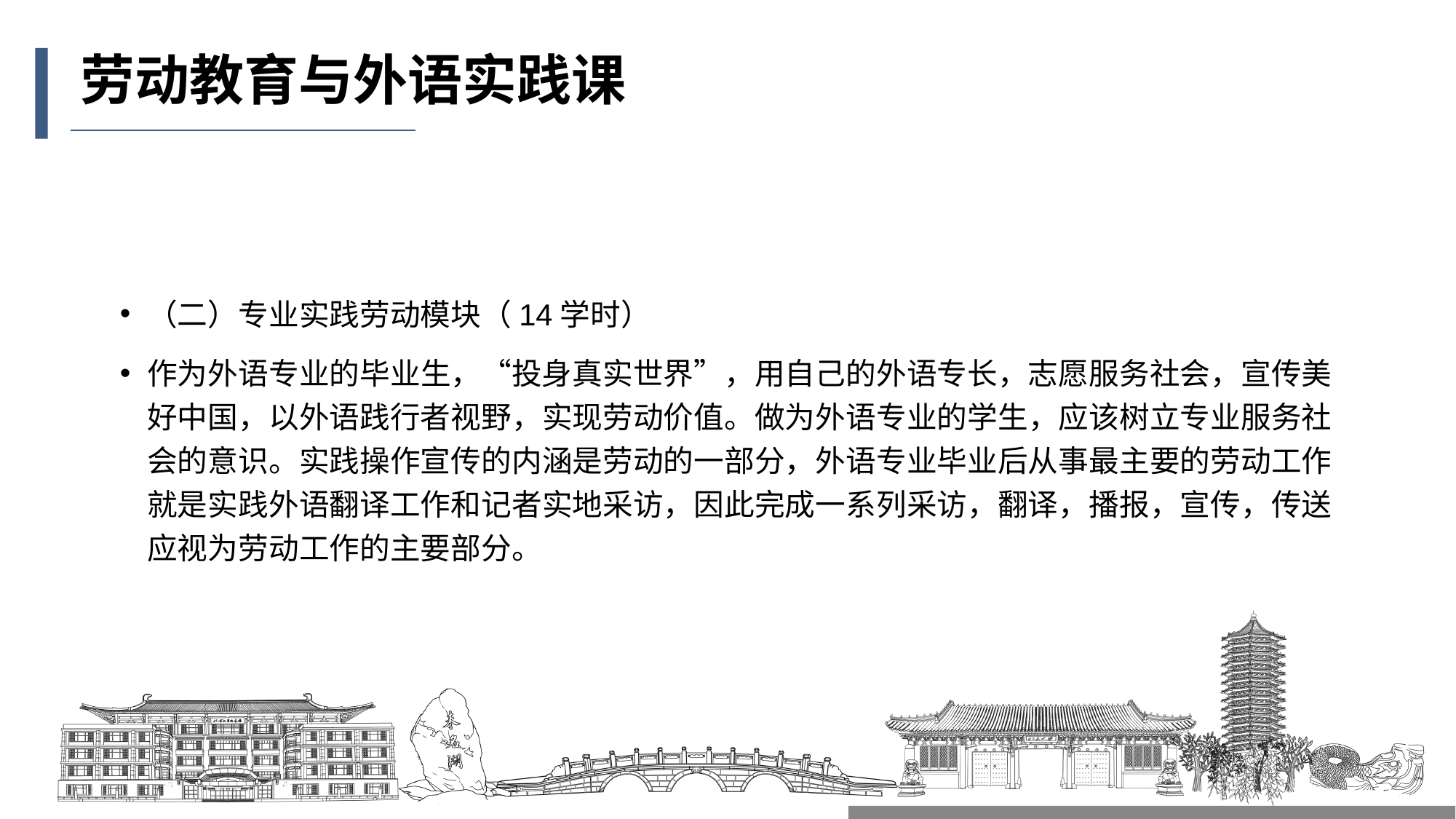

劳动教育与外语实践课
（二）专业实践劳动模块（14学时）
作为外语专业的毕业生，“投身真实世界”，用自己的外语专长，志愿服务社会，宣传美好中国，以外语践行者视野，实现劳动价值。做为外语专业的学生，应该树立专业服务社会的意识。实践操作宣传的内涵是劳动的一部分，外语专业毕业后从事最主要的劳动工作就是实践外语翻译工作和记者实地采访，因此完成一系列采访，翻译，播报，宣传，传送应视为劳动工作的主要部分。